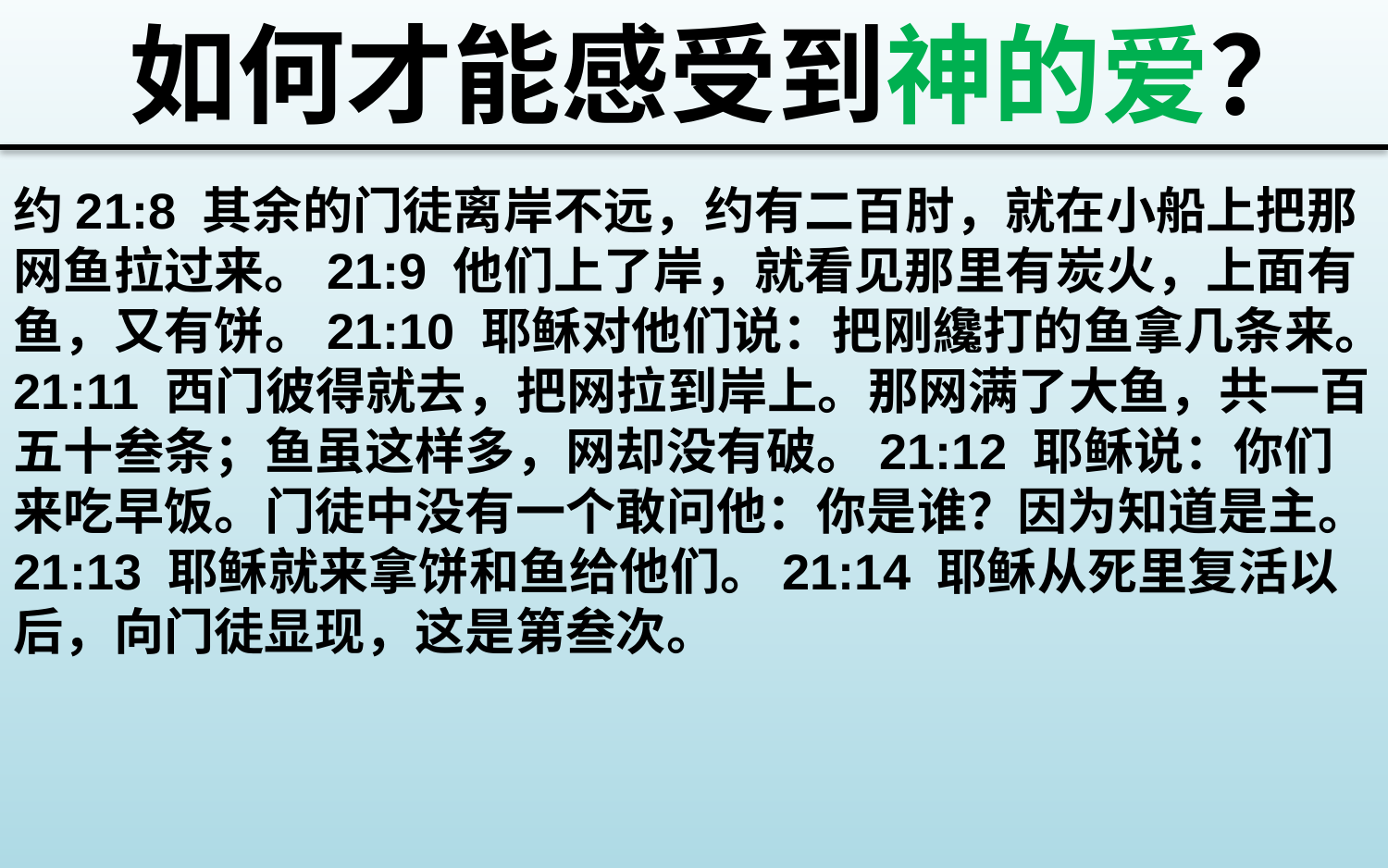

如何才能感受到神的爱？
约21:8 其余的门徒离岸不远，约有二百肘，就在小船上把那网鱼拉过来。21:9 他们上了岸，就看见那里有炭火，上面有鱼，又有饼。21:10 耶稣对他们说：把刚纔打的鱼拿几条来。21:11 西门彼得就去，把网拉到岸上。那网满了大鱼，共一百五十叁条；鱼虽这样多，网却没有破。21:12 耶稣说：你们来吃早饭。门徒中没有一个敢问他：你是谁？因为知道是主。21:13 耶稣就来拿饼和鱼给他们。21:14 耶稣从死里复活以后，向门徒显现，这是第叁次。